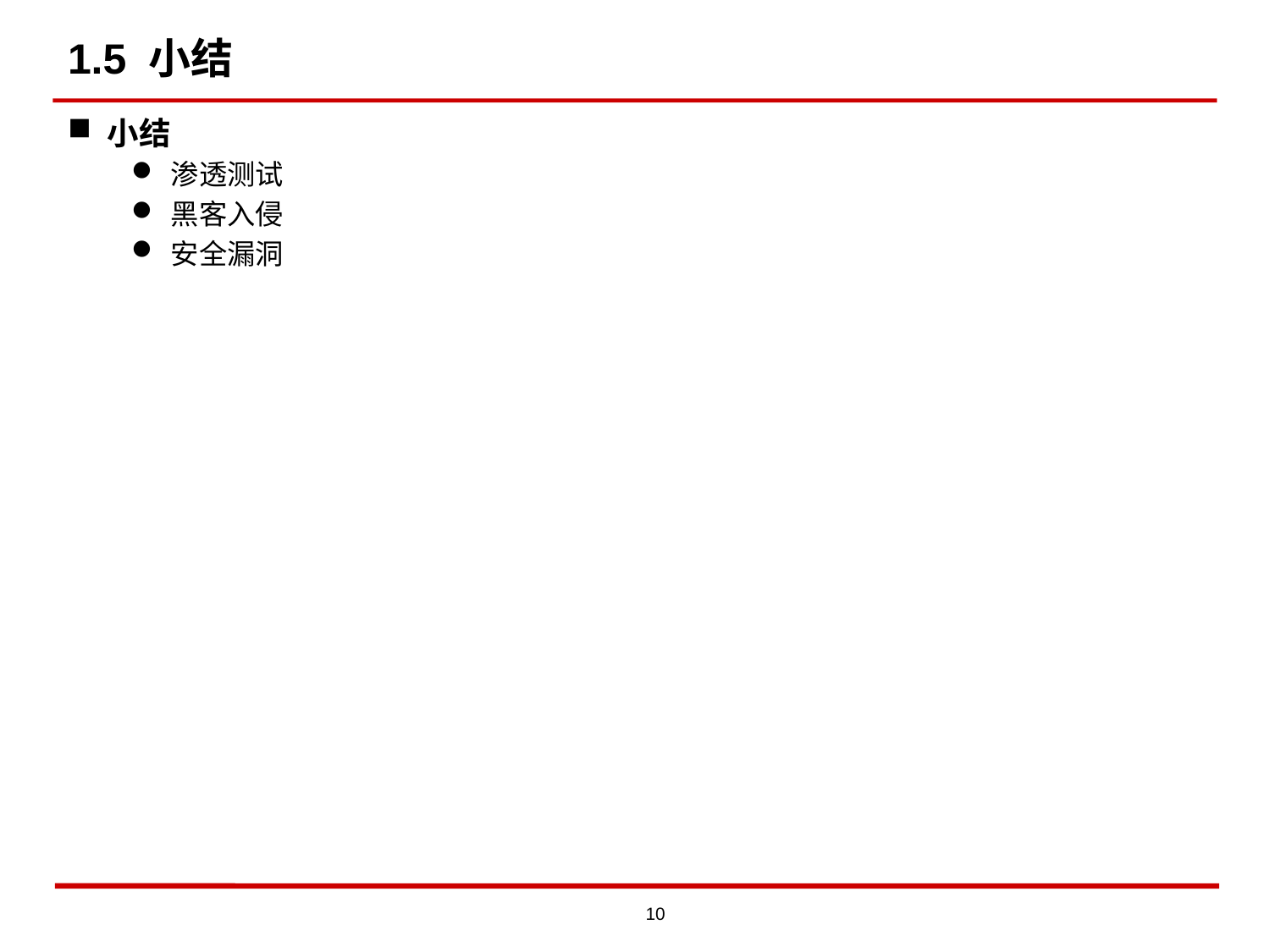

# 1.5 小结
小结
渗透测试
黑客入侵
安全漏洞